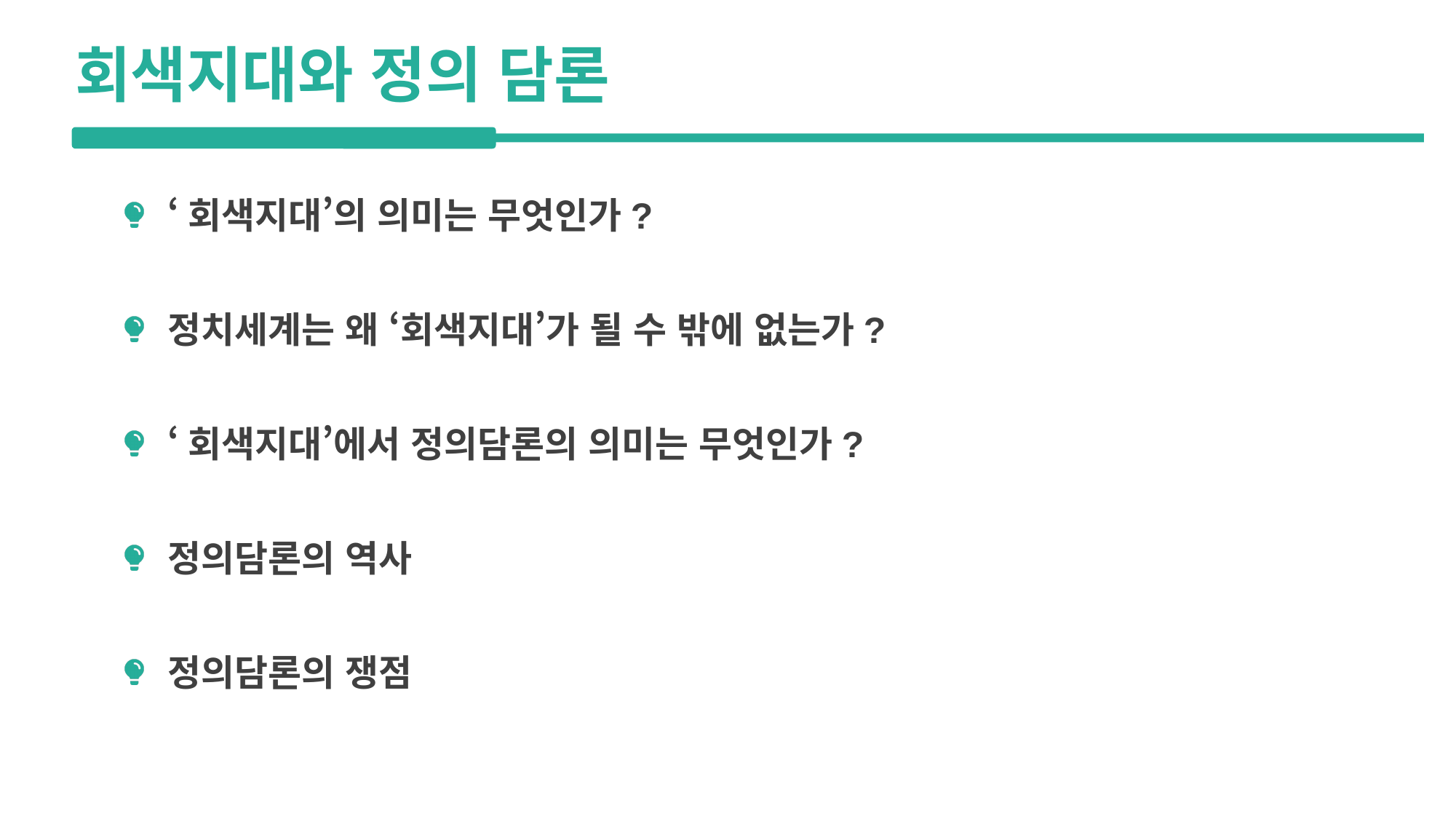

회색지대와 정의 담론
‘회색지대’의 의미는 무엇인가?

정치세계는 왜 ‘회색지대’가 될 수 밖에 없는가?

‘회색지대’에서 정의담론의 의미는 무엇인가?

정의담론의 역사

정의담론의 쟁점